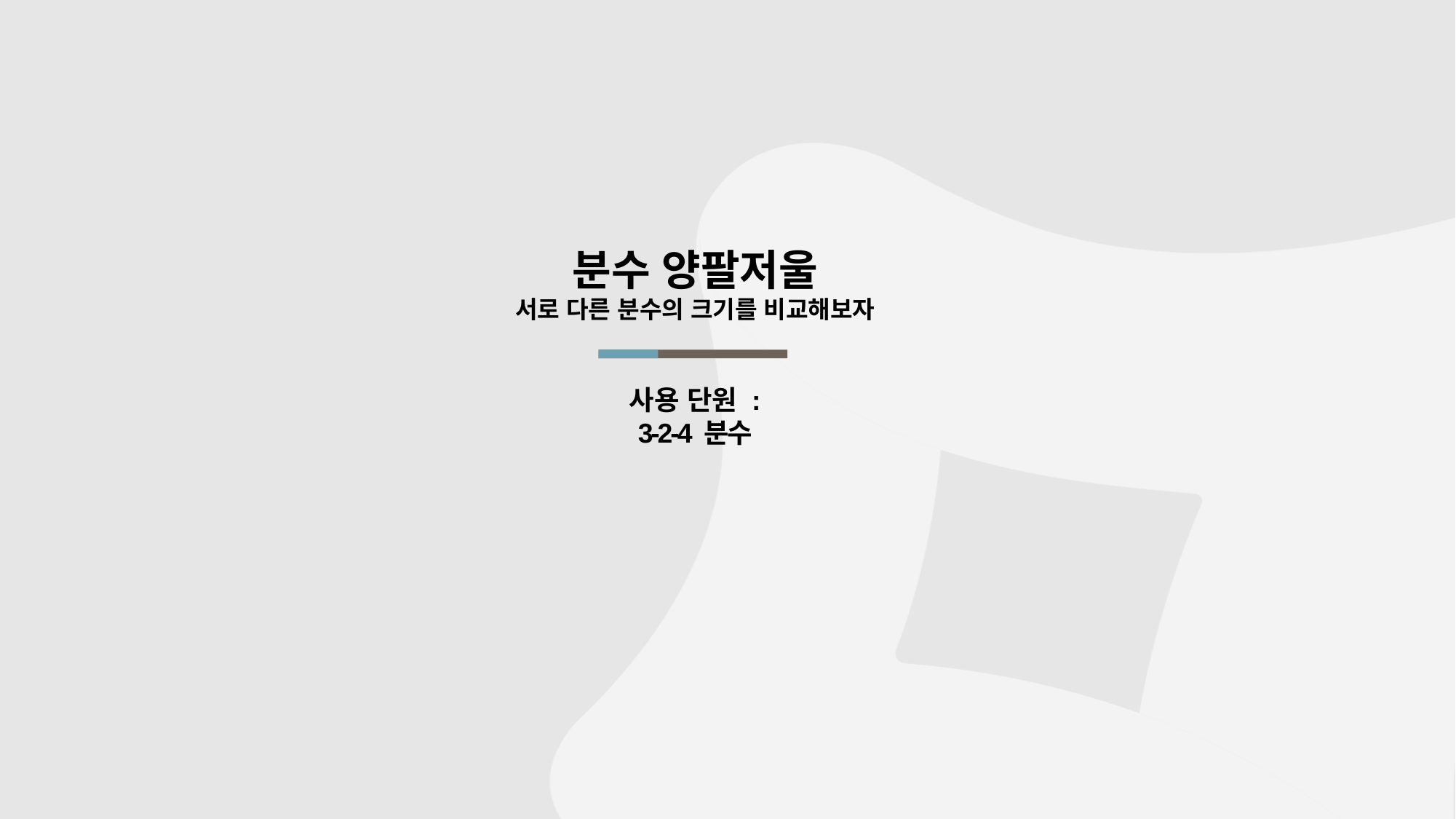

분수 양팔저울
서로 다른 분수의 크기를 비교해보자
# 사용 단원 : 3-2-4 분수